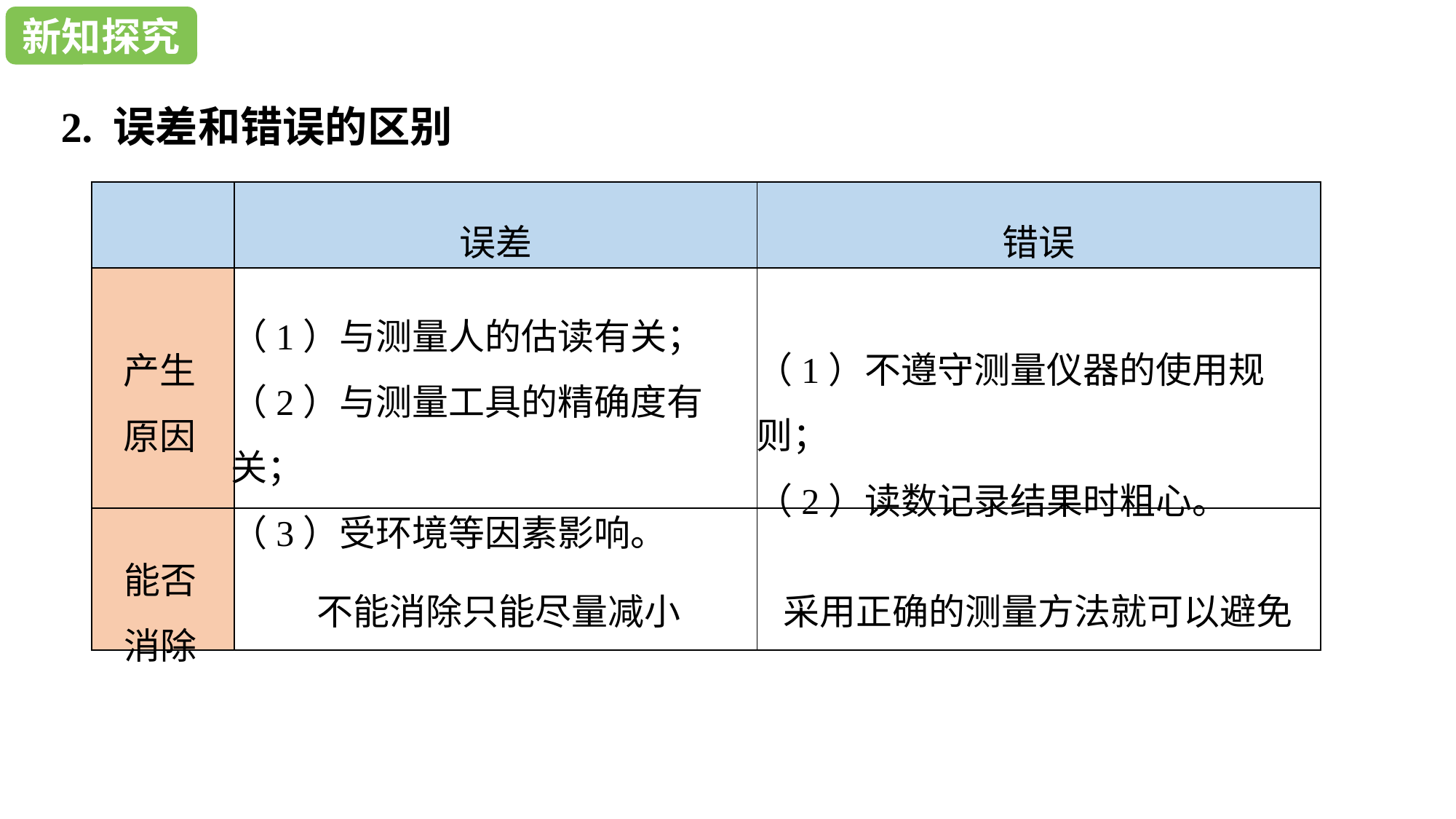

新知探究
新知探究
2. 误差和错误的区别
|  | 误差 | 错误 |
| --- | --- | --- |
|  |  |  |
|  |  |  |
（1）与测量人的估读有关；
（2）与测量工具的精确度有关；
（3）受环境等因素影响。
（1）不遵守测量仪器的使用规则；
（2）读数记录结果时粗心。
产生原因
能否消除
不能消除只能尽量减小
采用正确的测量方法就可以避免